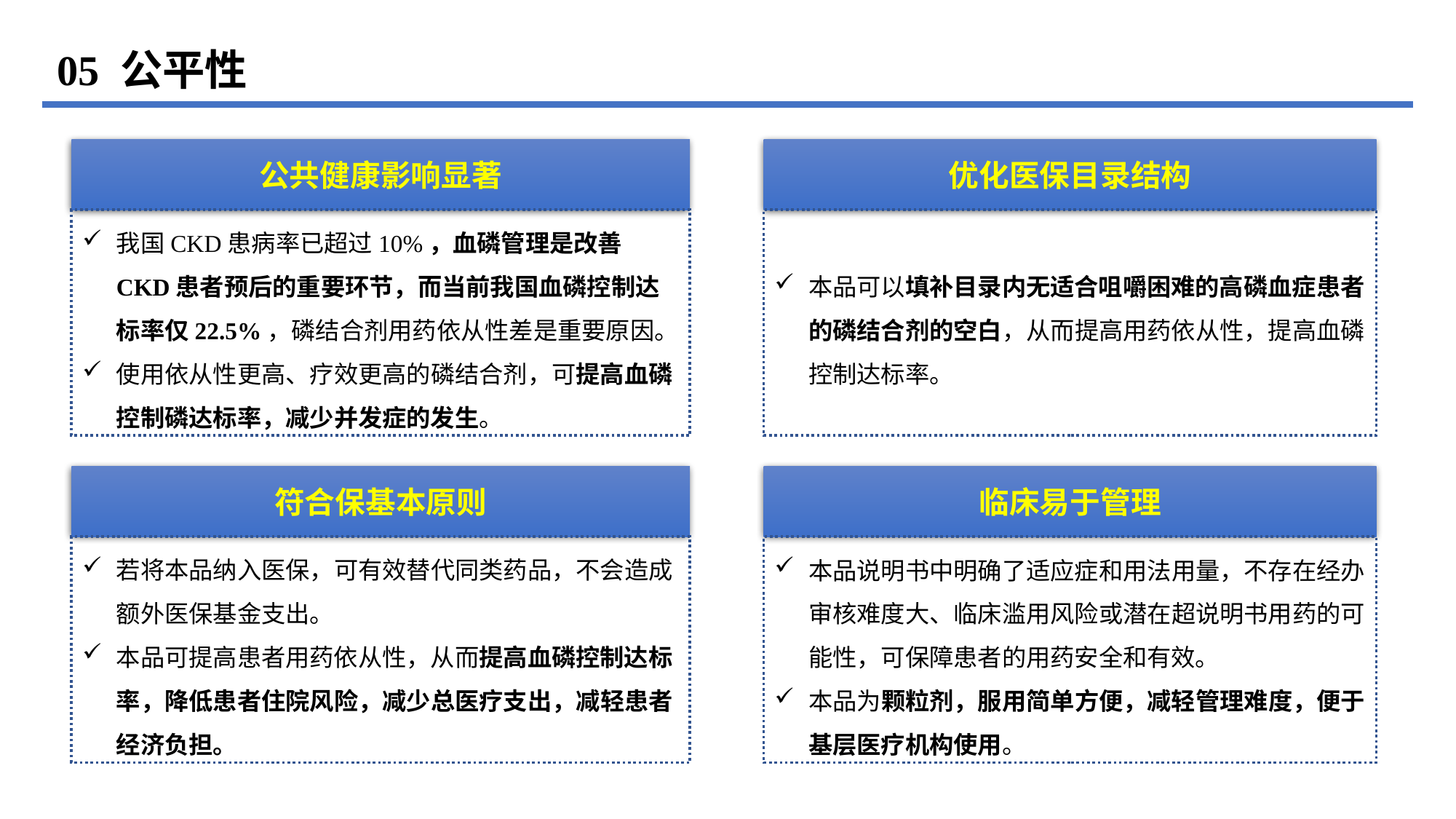

05 公平性
公共健康影响显著
优化医保目录结构
我国CKD患病率已超过10%，血磷管理是改善CKD患者预后的重要环节，而当前我国血磷控制达标率仅22.5%，磷结合剂用药依从性差是重要原因。
使用依从性更高、疗效更高的磷结合剂，可提高血磷控制磷达标率，减少并发症的发生。
本品可以填补目录内无适合咀嚼困难的高磷血症患者的磷结合剂的空白，从而提高用药依从性，提高血磷控制达标率。
符合保基本原则
临床易于管理
若将本品纳入医保，可有效替代同类药品，不会造成额外医保基金支出。
本品可提高患者用药依从性，从而提高血磷控制达标率，降低患者住院风险，减少总医疗支出，减轻患者经济负担。
本品说明书中明确了适应症和用法用量，不存在经办审核难度大、临床滥用风险或潜在超说明书用药的可能性，可保障患者的用药安全和有效。
本品为颗粒剂，服用简单方便，减轻管理难度，便于基层医疗机构使用。